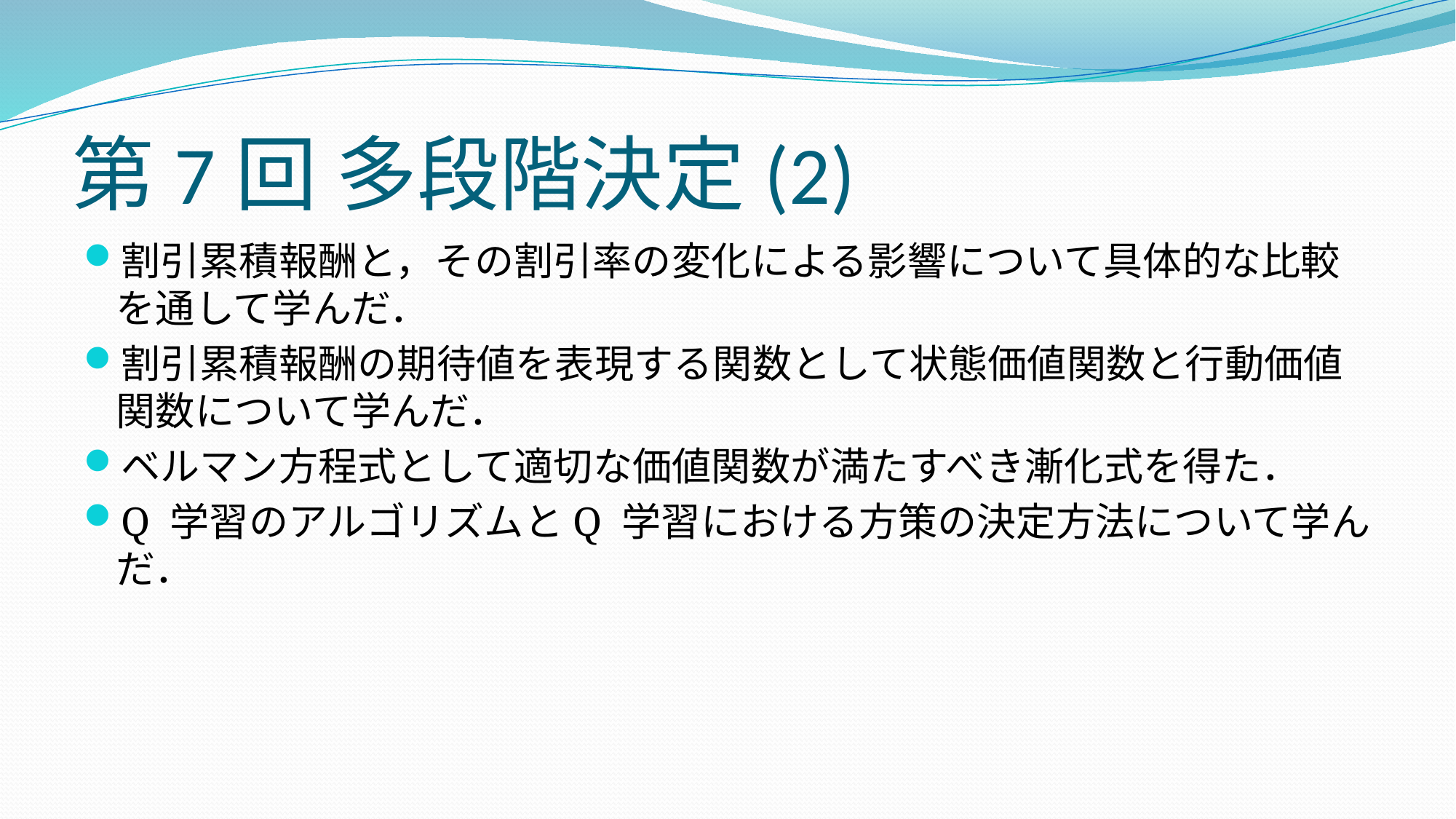

# 第7回 多段階決定(2)
割引累積報酬と，その割引率の変化による影響について具体的な比較を通して学んだ．
割引累積報酬の期待値を表現する関数として状態価値関数と行動価値関数について学んだ．
ベルマン方程式として適切な価値関数が満たすべき漸化式を得た．
Q 学習のアルゴリズムとQ 学習における方策の決定方法について学んだ．